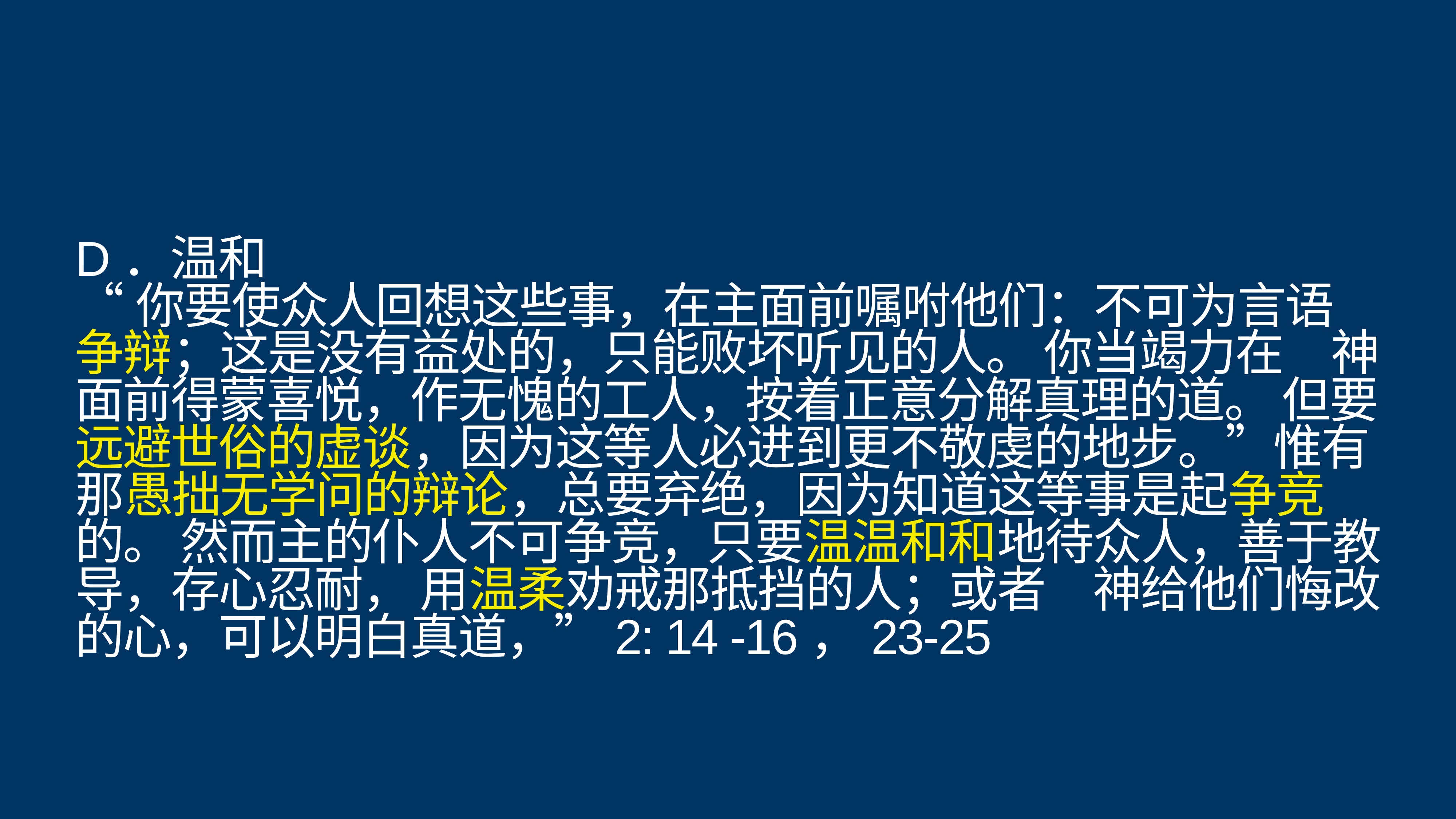

# D．温和
“你要使众人回想这些事，在主面前嘱咐他们：不可为言语争辩；这是没有益处的，只能败坏听见的人。 你当竭力在　神面前得蒙喜悦，作无愧的工人，按着正意分解真理的道。 但要远避世俗的虚谈，因为这等人必进到更不敬虔的地步。”惟有那愚拙无学问的辩论，总要弃绝，因为知道这等事是起争竞的。 然而主的仆人不可争竞，只要温温和和地待众人，善于教导，存心忍耐， 用温柔劝戒那抵挡的人；或者　神给他们悔改的心，可以明白真道，”2: 14 -16，23-25